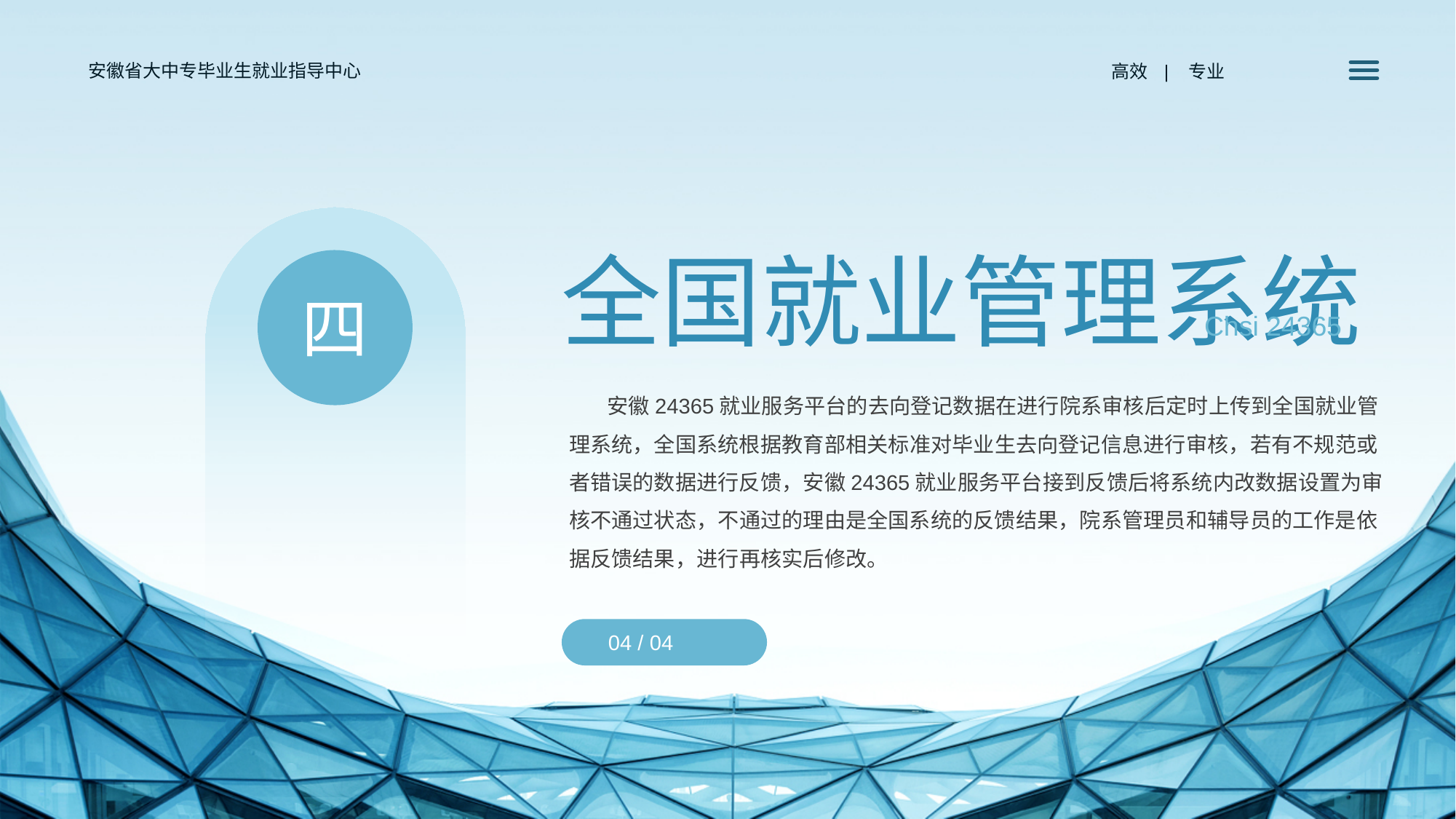

安徽省大中专毕业生就业指导中心
  高效   |   专业

四
全国就业管理系统
Chsi 24365
       安徽24365就业服务平台的去向登记数据在进行院系审核后定时上传到全国就业管理系统，全国系统根据教育部相关标准对毕业生去向登记信息进行审核，若有不规范或者错误的数据进行反馈，安徽24365就业服务平台接到反馈后将系统内改数据设置为审核不通过状态，不通过的理由是全国系统的反馈结果，院系管理员和辅导员的工作是依据反馈结果，进行再核实后修改。

04 / 04